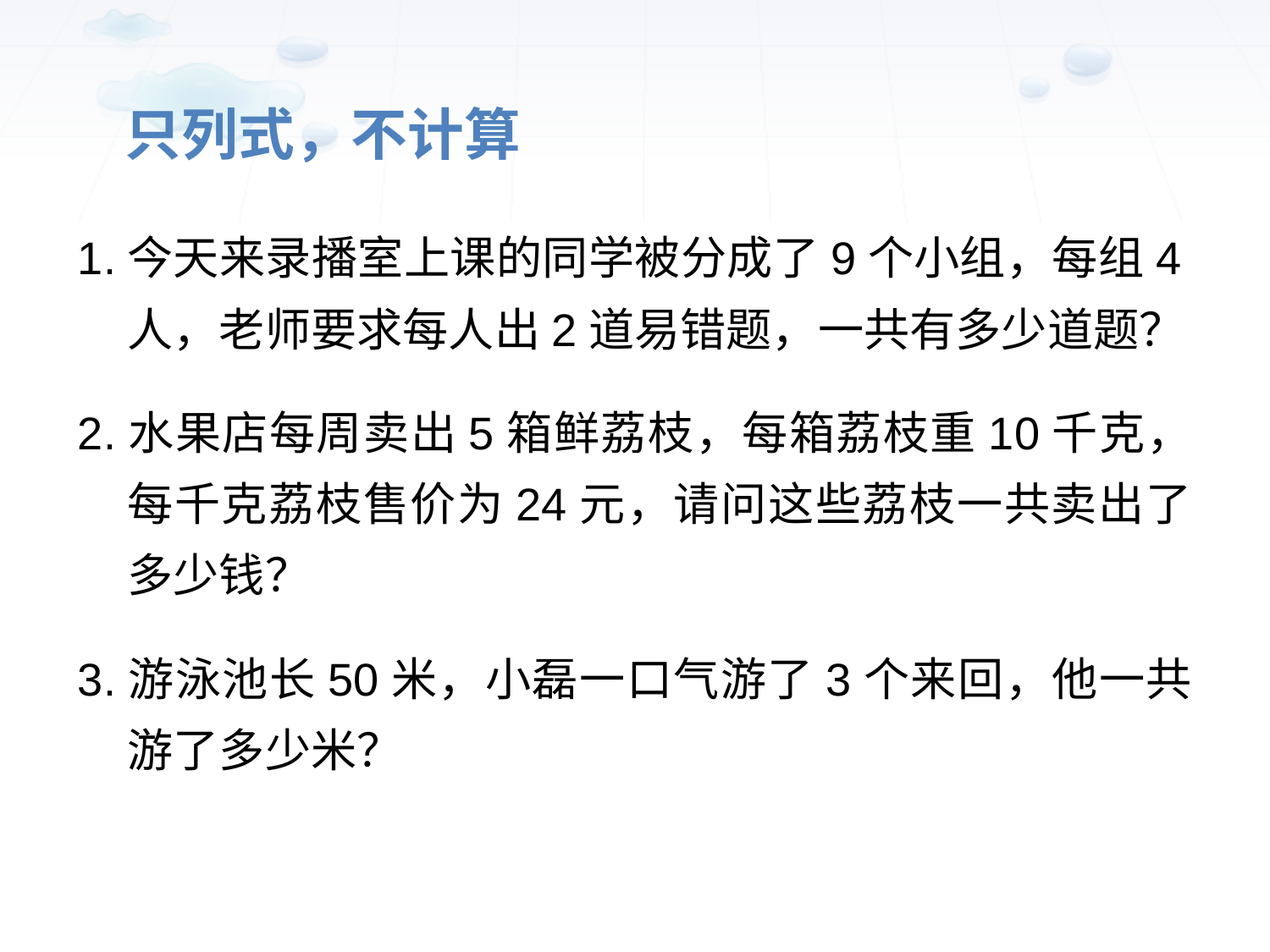

# 只列式，不计算
1.今天来录播室上课的同学被分成了9个小组，每组4人，老师要求每人出2道易错题，一共有多少道题？
2.水果店每周卖出5箱鲜荔枝，每箱荔枝重10千克，每千克荔枝售价为24元，请问这些荔枝一共卖出了多少钱？
3.游泳池长50米，小磊一口气游了3个来回，他一共游了多少米？